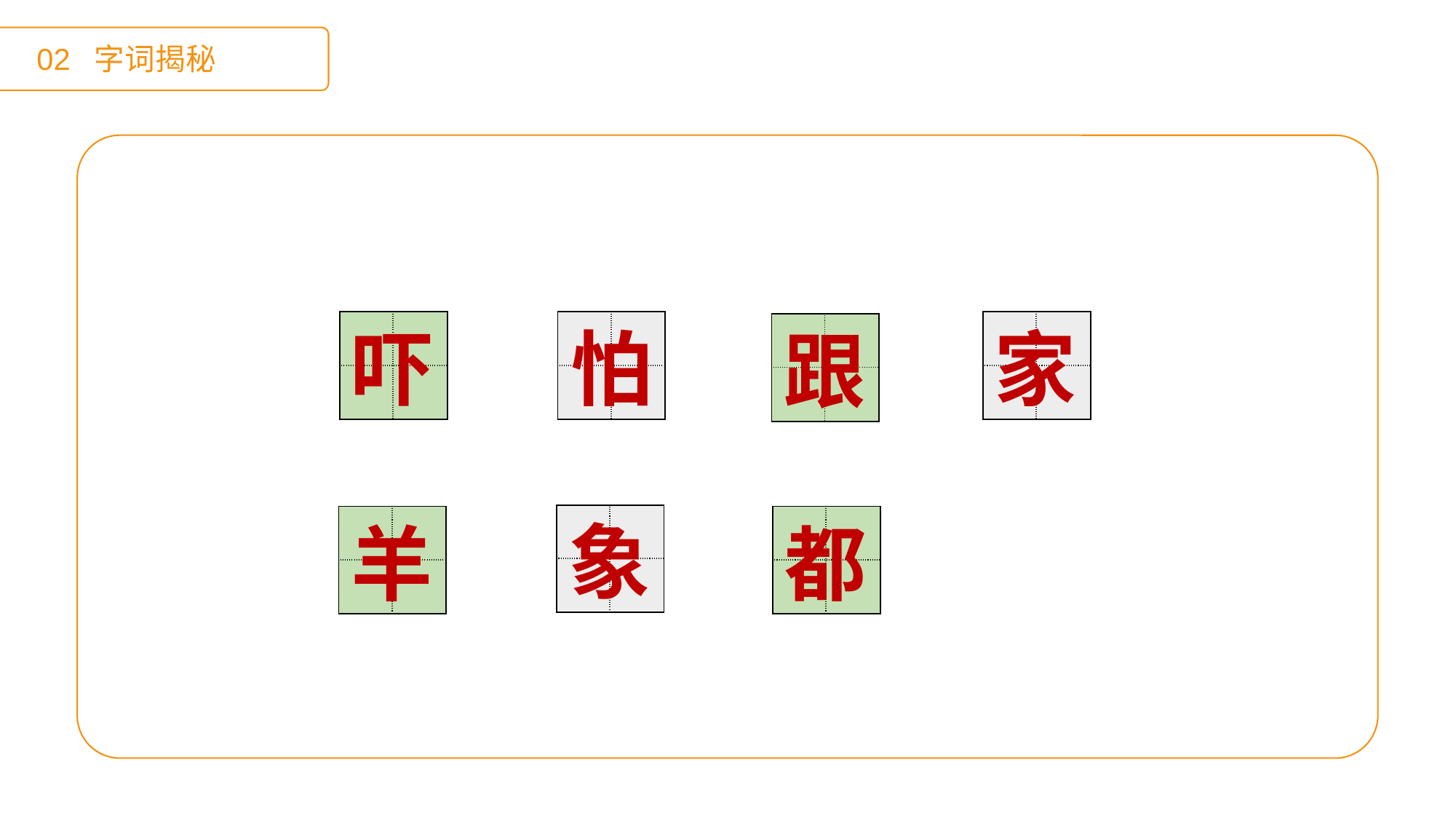

02  字词揭秘
|  |  |
| --- | --- |
|  |  |
|  |  |
| --- | --- |
|  |  |
|  |  |
| --- | --- |
|  |  |
怕
家
吓
|  |  |
| --- | --- |
|  |  |
跟
象
|  |  |
| --- | --- |
|  |  |
|  |  |
| --- | --- |
|  |  |
|  |  |
| --- | --- |
|  |  |
羊
都